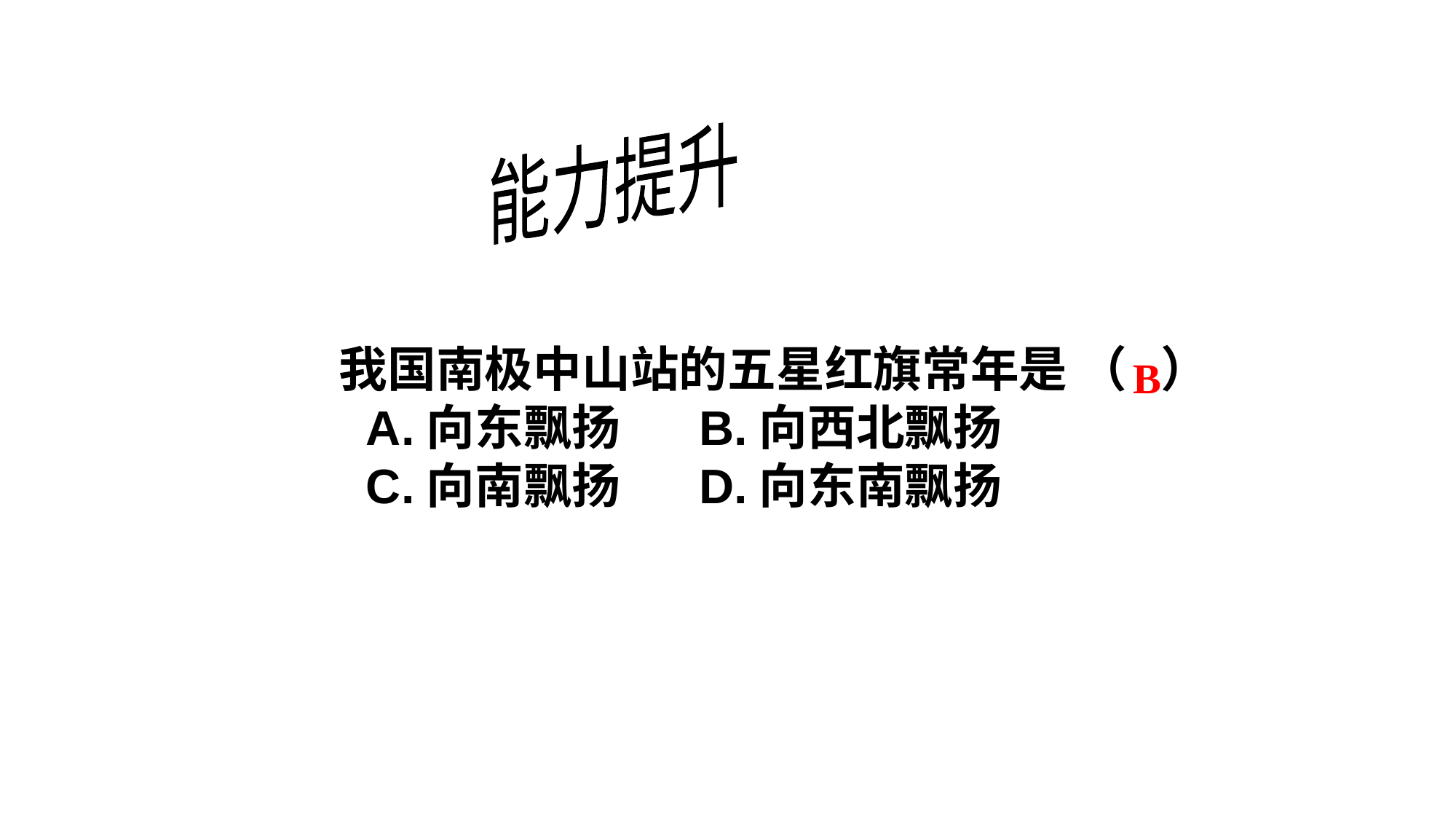

能力提升
我国南极中山站的五星红旗常年是 （   ）
  A.向东飘扬      B.向西北飘扬
  C.向南飘扬      D.向东南飘扬
  B